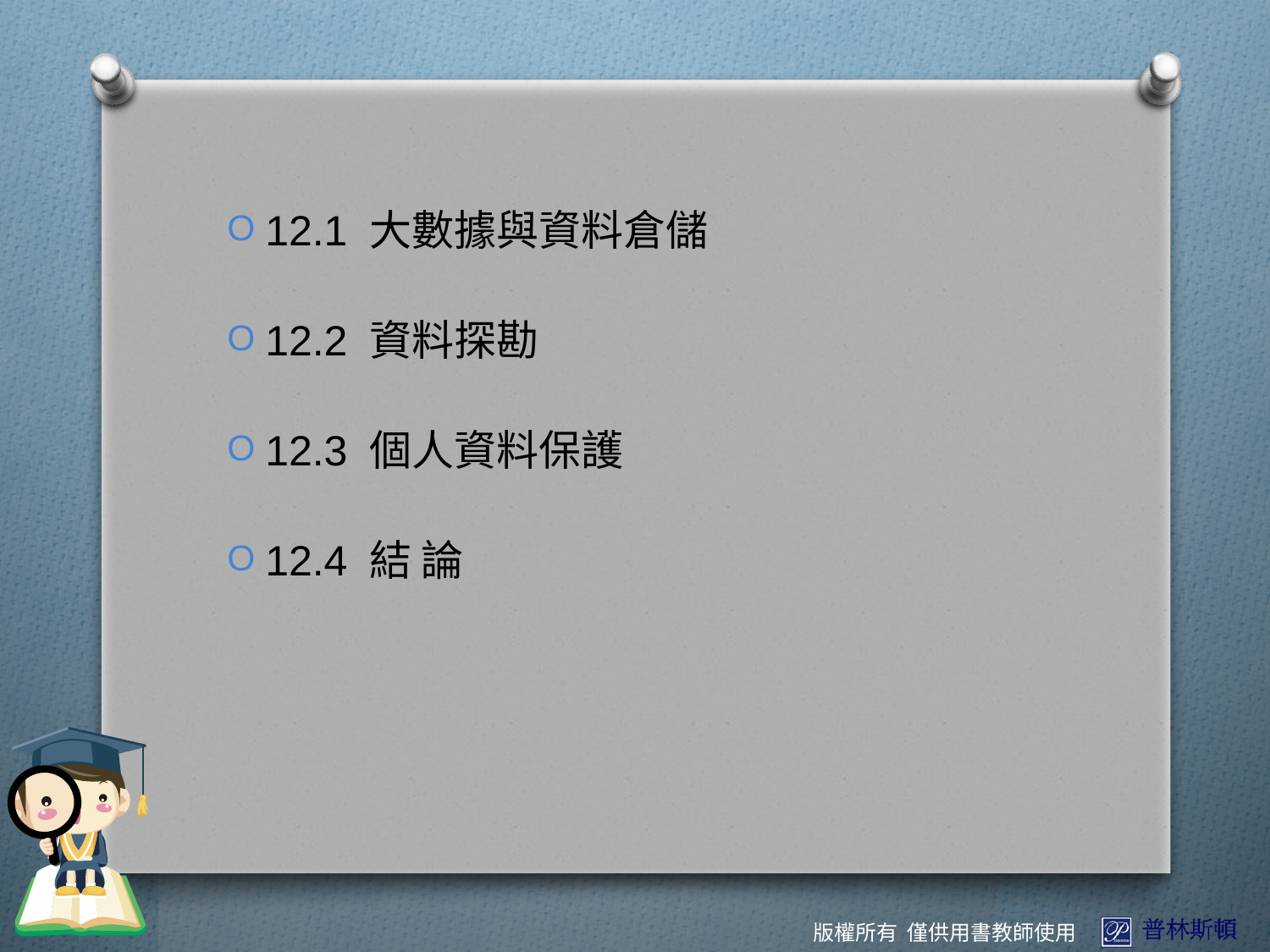

12.1 大數據與資料倉儲
12.2 資料探勘
12.3 個人資料保護
12.4 結 論